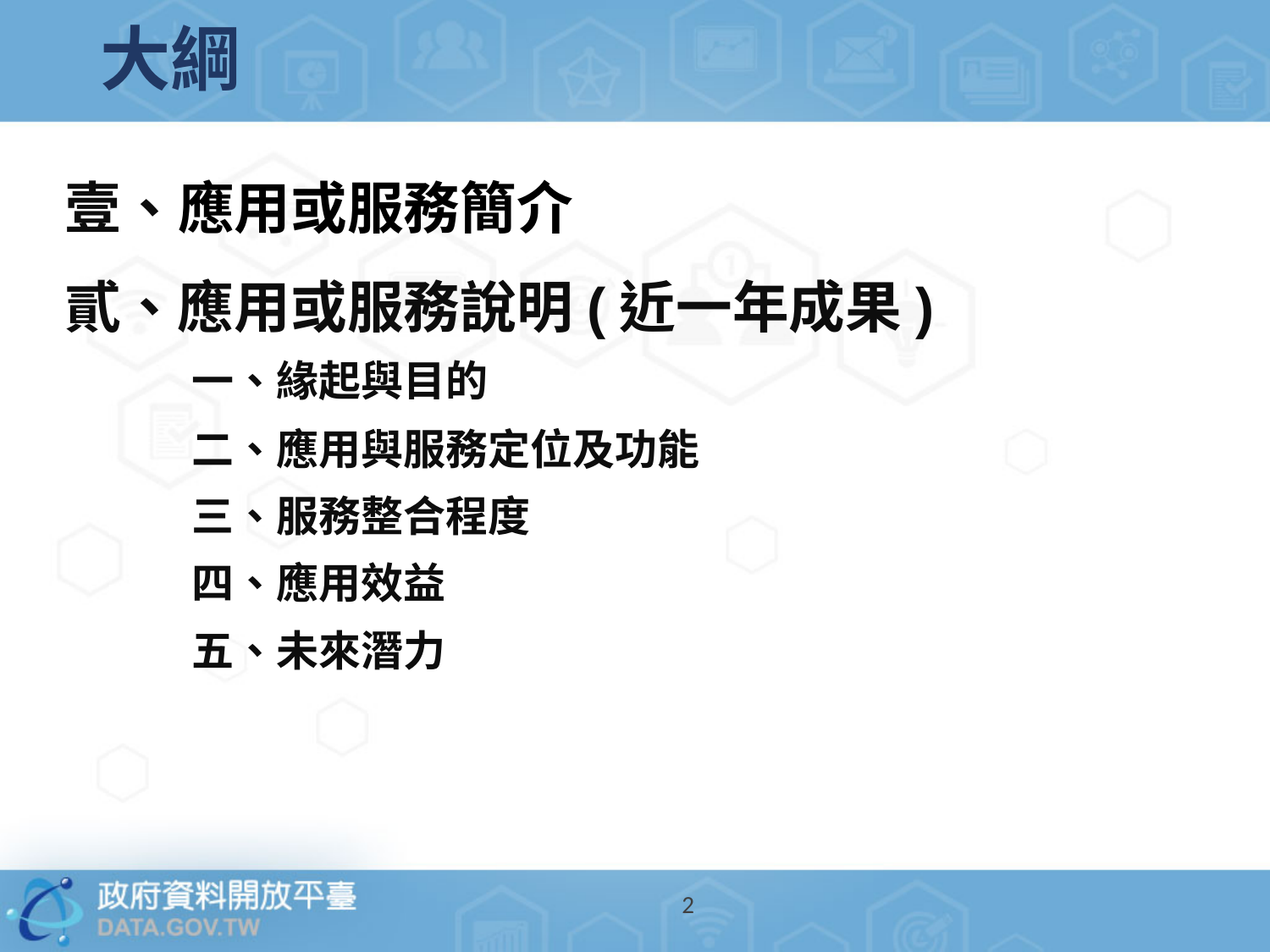

# 大綱
壹、應用或服務簡介
貳、應用或服務說明(近一年成果)
	一、緣起與目的
	二、應用與服務定位及功能
	三、服務整合程度
	四、應用效益
	五、未來潛力
2